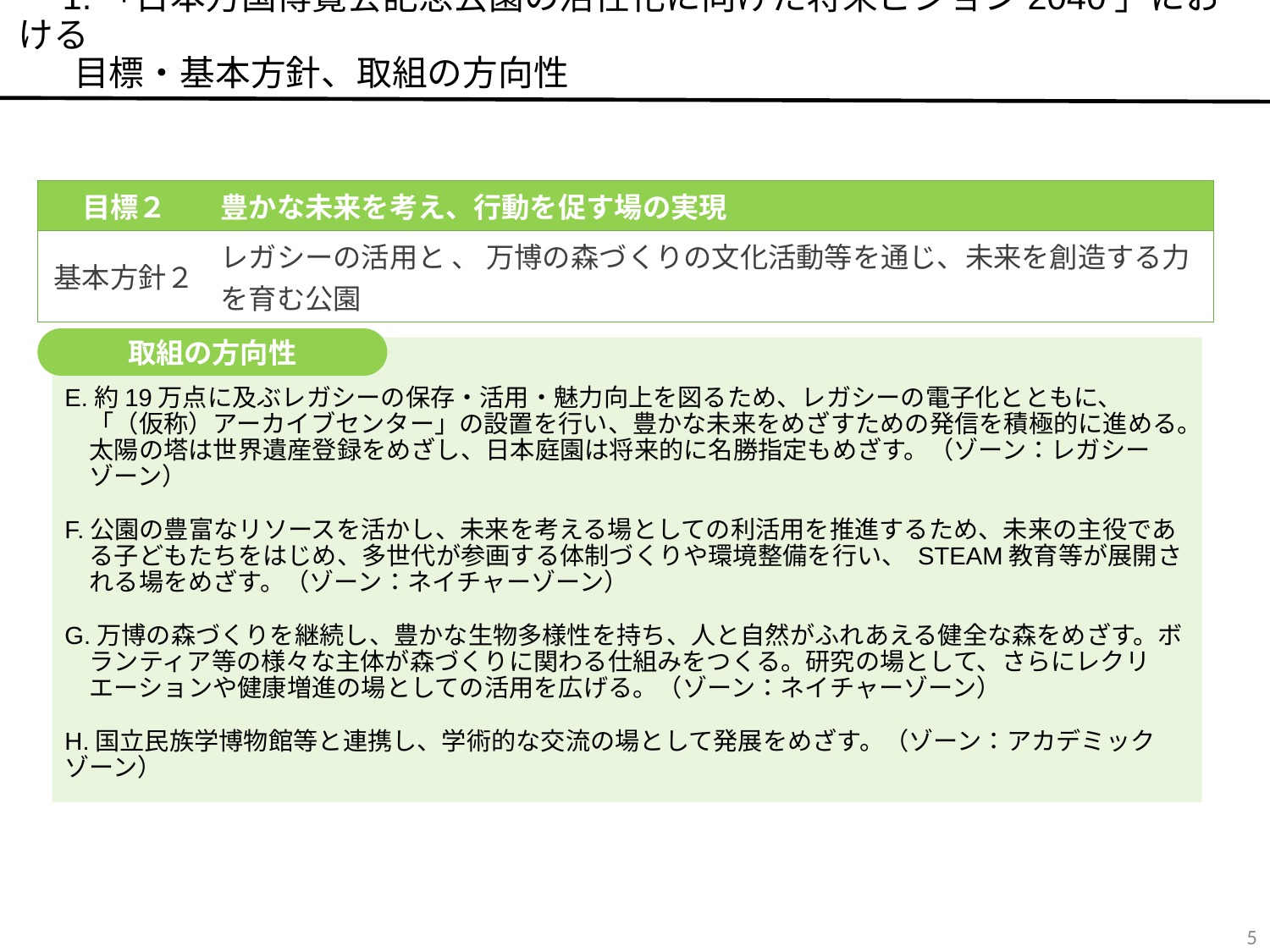

1.「日本万国博覧会記念公園の活性化に向けた将来ビジョン2040」における
      目標・基本方針、取組の方向性
| 目標２ | 豊かな未来を考え、行動を促す場の実現 |
| --- | --- |
| 基本方針２ | レガシーの活用と 、 万博の森づくりの文化活動等を通じ、未来を創造する力を育む公園 |
取組の方向性

E.約19万点に及ぶレガシーの保存・活用・魅力向上を図るため、レガシーの電子化とともに、「（仮称）アーカイブセンター」の設置を行い、豊かな未来をめざすための発信を積極的に進める。太陽の塔は世界遺産登録をめざし、日本庭園は将来的に名勝指定もめざす。（ゾーン：レガシーゾーン）

F.公園の豊富なリソースを活かし、未来を考える場としての利活用を推進するため、未来の主役である子どもたちをはじめ、多世代が参画する体制づくりや環境整備を行い、 STEAM教育等が展開される場をめざす。（ゾーン：ネイチャーゾーン）

G.万博の森づくりを継続し、豊かな生物多様性を持ち、人と自然がふれあえる健全な森をめざす。ボランティア等の様々な主体が森づくりに関わる仕組みをつくる。研究の場として、さらにレクリエーションや健康増進の場としての活用を広げる。（ゾーン：ネイチャーゾーン）

H.国立民族学博物館等と連携し、学術的な交流の場として発展をめざす。（ゾーン：アカデミックゾーン）
5